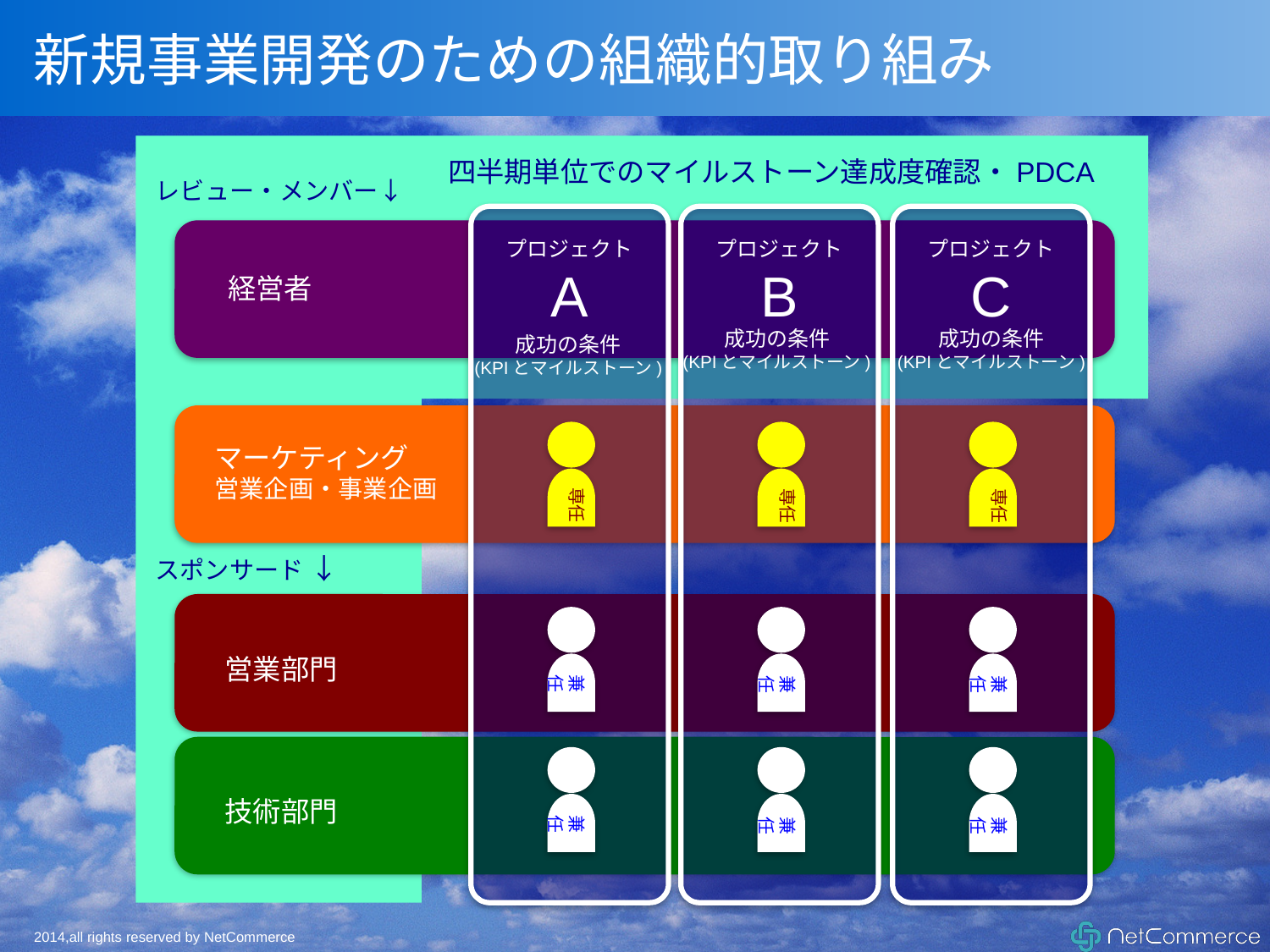

# 新規事業開発のための組織的取り組み

四半期単位でのマイルストーン達成度確認・PDCA
レビュー・メンバー↓

プロジェクト
A
プロジェクト
B
プロジェクト
C
経営者
成功の条件
(KPIとマイルストーン)
成功の条件
(KPIとマイルストーン)
成功の条件
(KPIとマイルストーン)

マーケティング
営業企画・事業企画
専任
専任
専任
スポンサード ↓

営業部門
兼任
兼任
兼任

技術部門
兼任
兼任
兼任